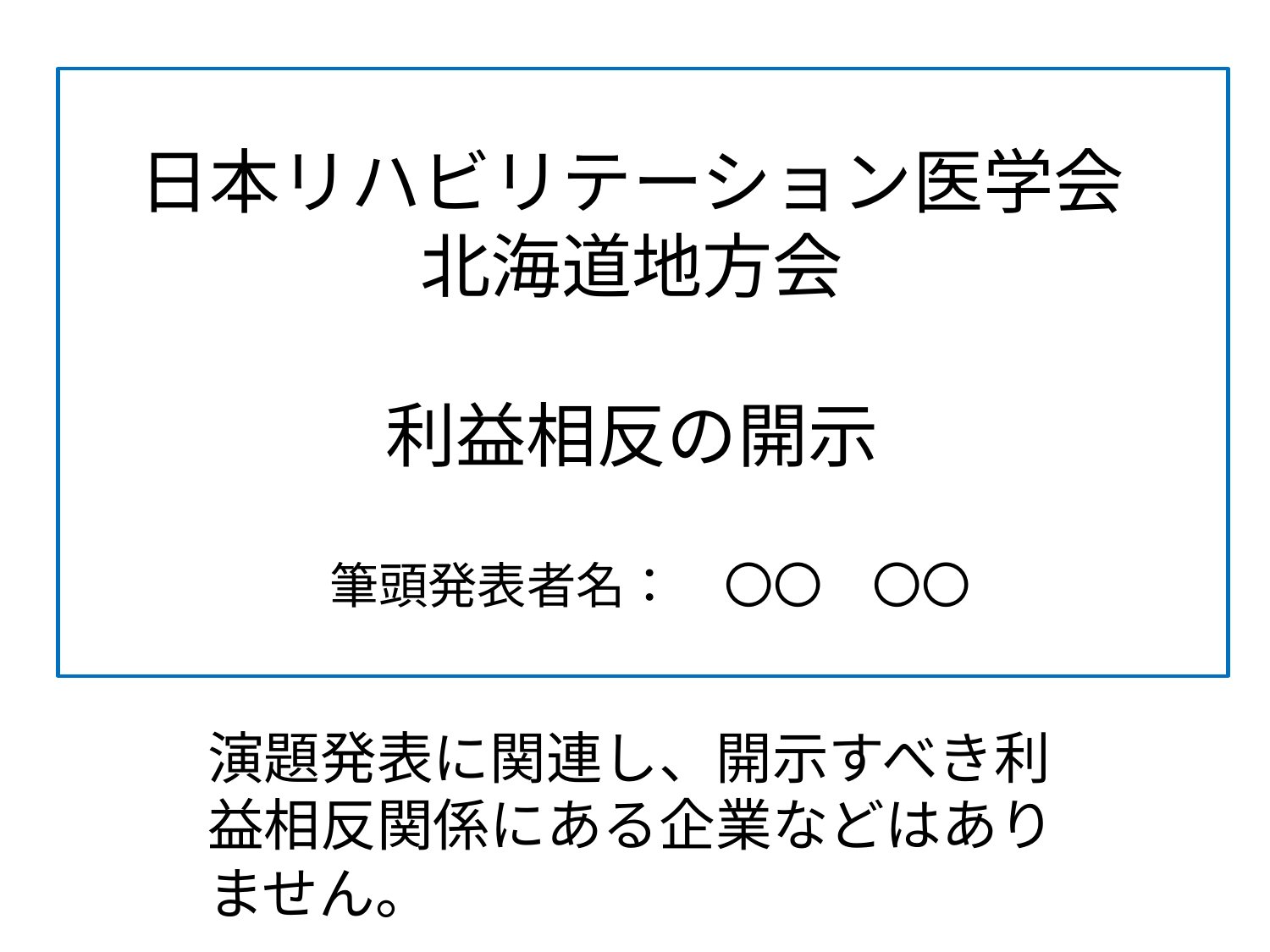

日本リハビリテーション医学会
北海道地方会

利益相反の開示
筆頭発表者名：　〇〇　〇〇
演題発表に関連し、開示すべき利益相反関係にある企業などはありません。